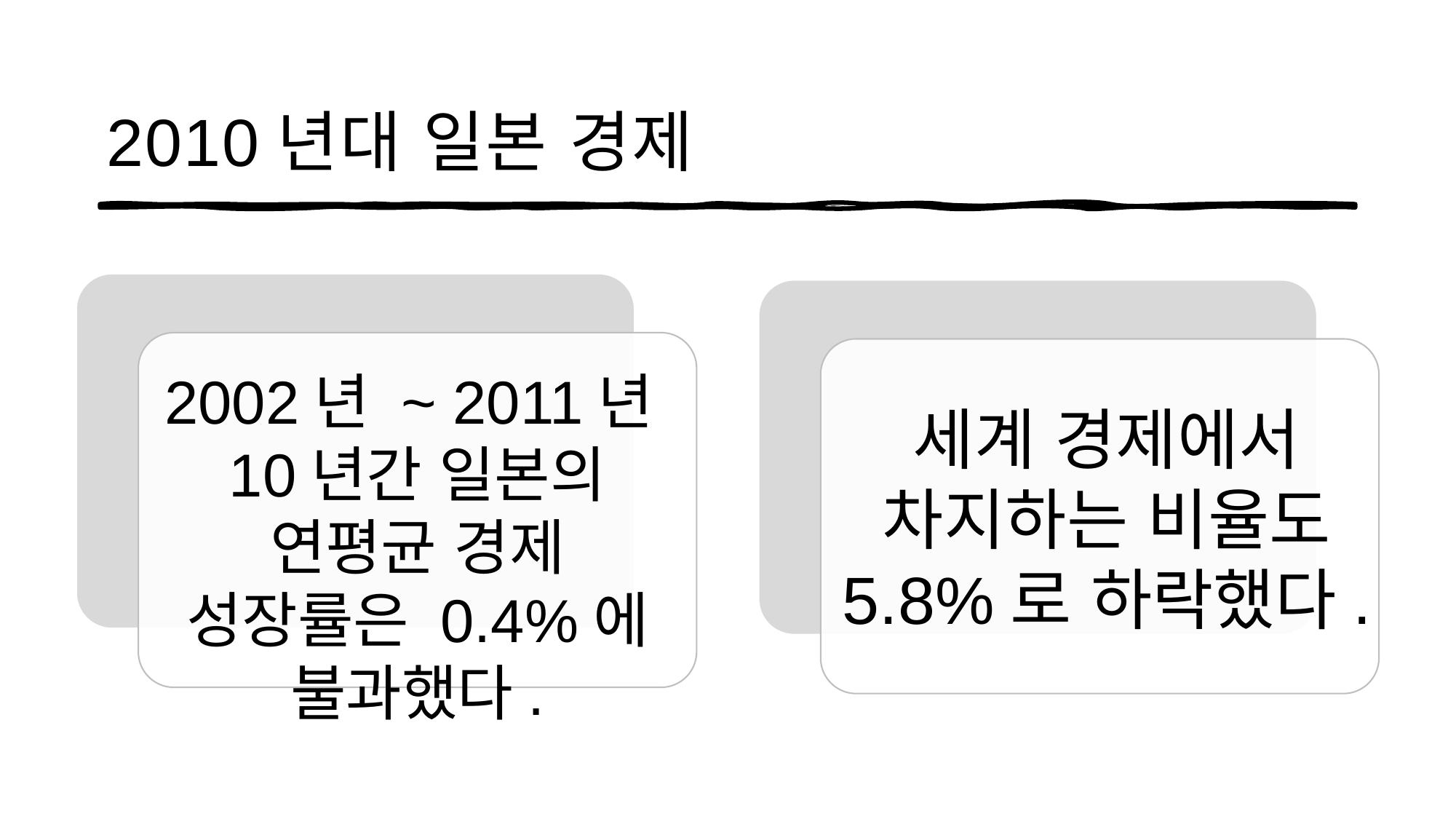

# 2010년대 일본 경제

2002년 ~ 2011년
10년간 일본의 연평균 경제 성장률은 0.4%에 불과했다.
세계 경제에서 차지하는 비율도 5.8%로 하락했다.